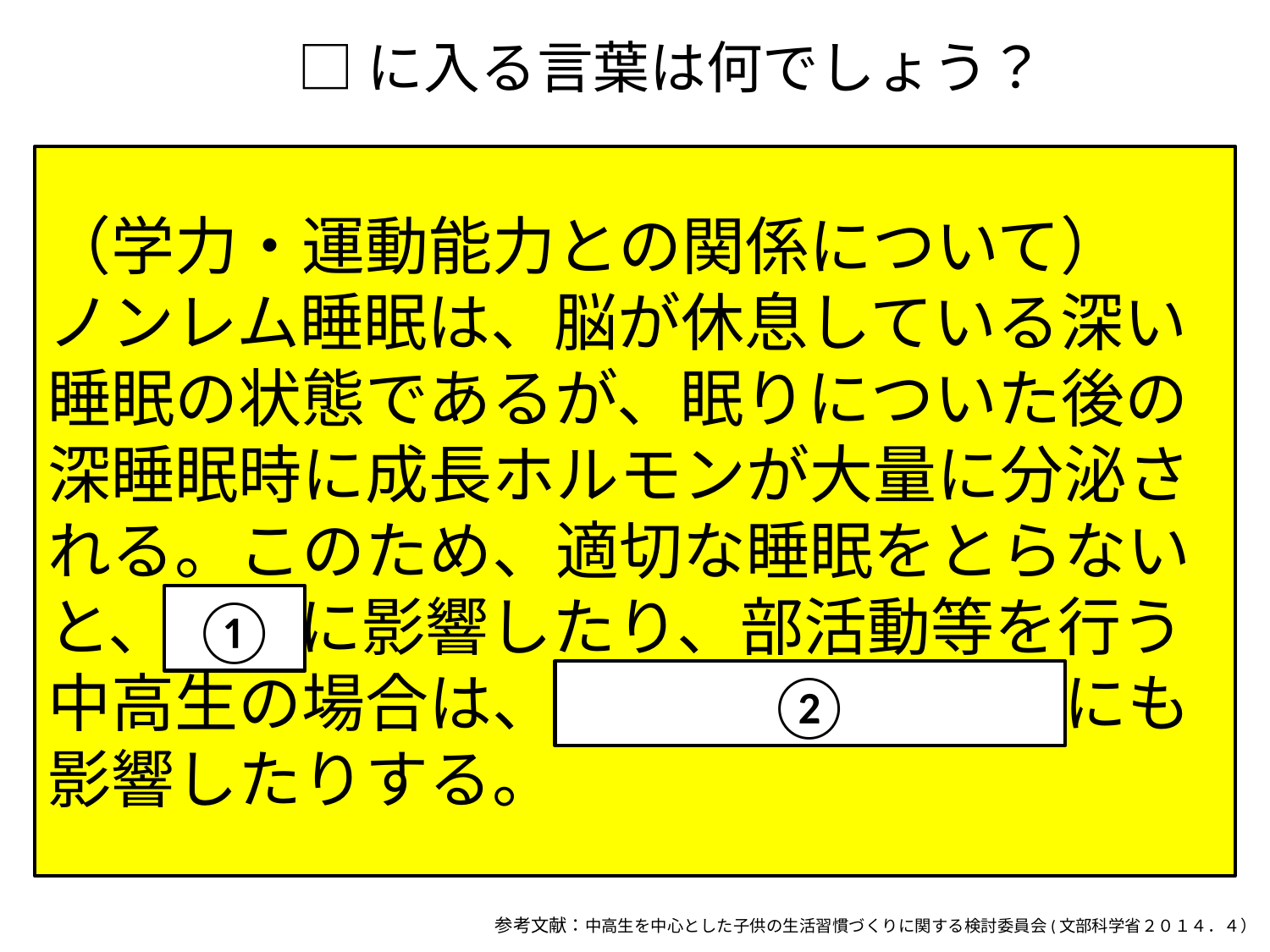

□に入る言葉は何でしょう？
（学力・運動能力との関係について）
ノンレム睡眠は、脳が休息している深い睡眠の状態であるが、眠りについた後の深睡眠時に成長ホルモンが大量に分泌される。このため、適切な睡眠をとらないと、成長に影響したり、部活動等を行う中高生の場合は、筋力やけがの回復にも影響したりする。
①
②
# 参考文献：中高生を中心とした子供の生活習慣づくりに関する検討委員会(文部科学省２０１４．４）